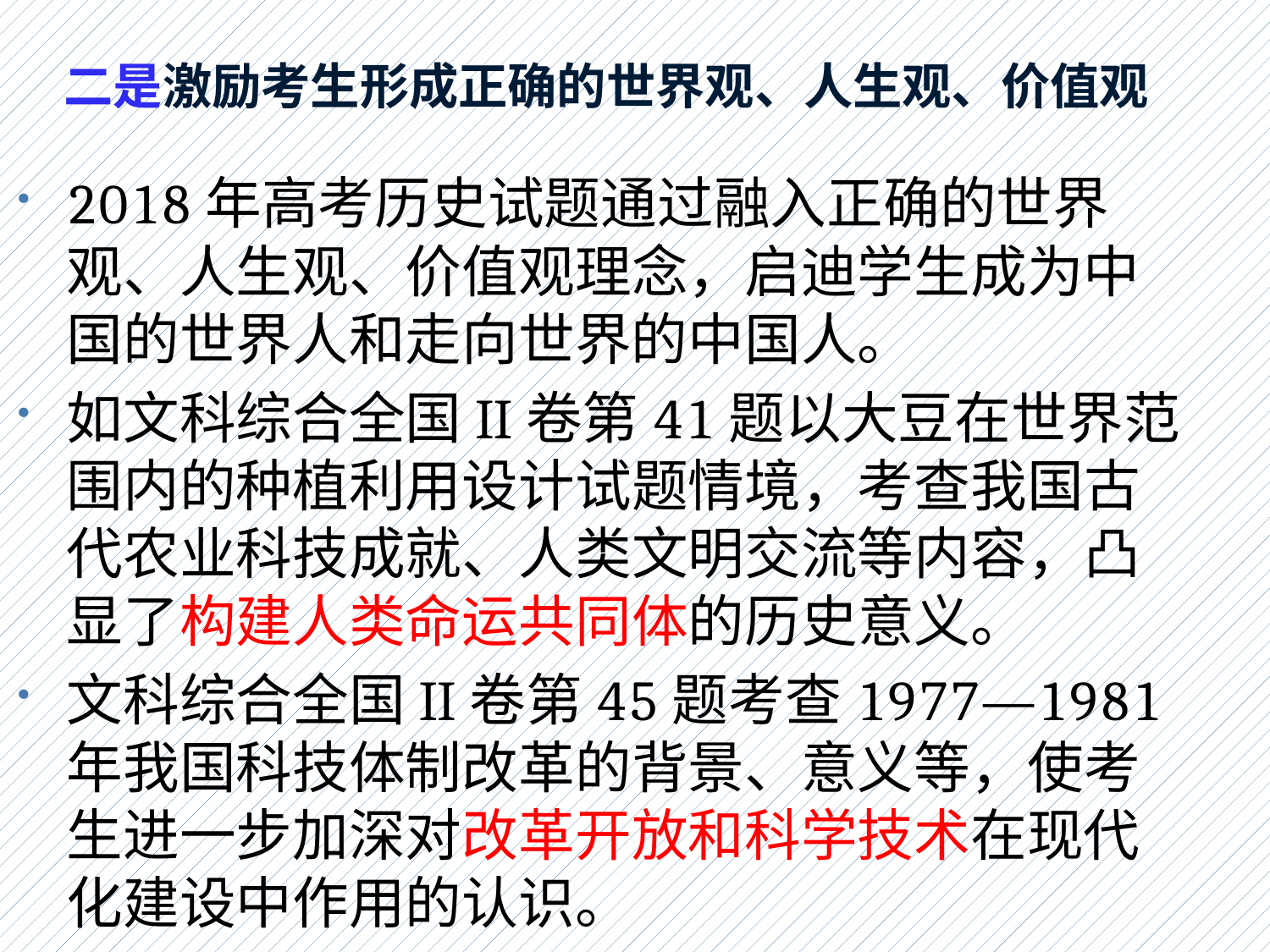

# 二是激励考生形成正确的世界观、人生观、价值观
2018年高考历史试题通过融入正确的世界观、人生观、价值观理念，启迪学生成为中国的世界人和走向世界的中国人。
如文科综合全国II卷第41题以大豆在世界范围内的种植利用设计试题情境，考查我国古代农业科技成就、人类文明交流等内容，凸显了构建人类命运共同体的历史意义。
文科综合全国II卷第45题考查1977—1981年我国科技体制改革的背景、意义等，使考生进一步加深对改革开放和科学技术在现代化建设中作用的认识。